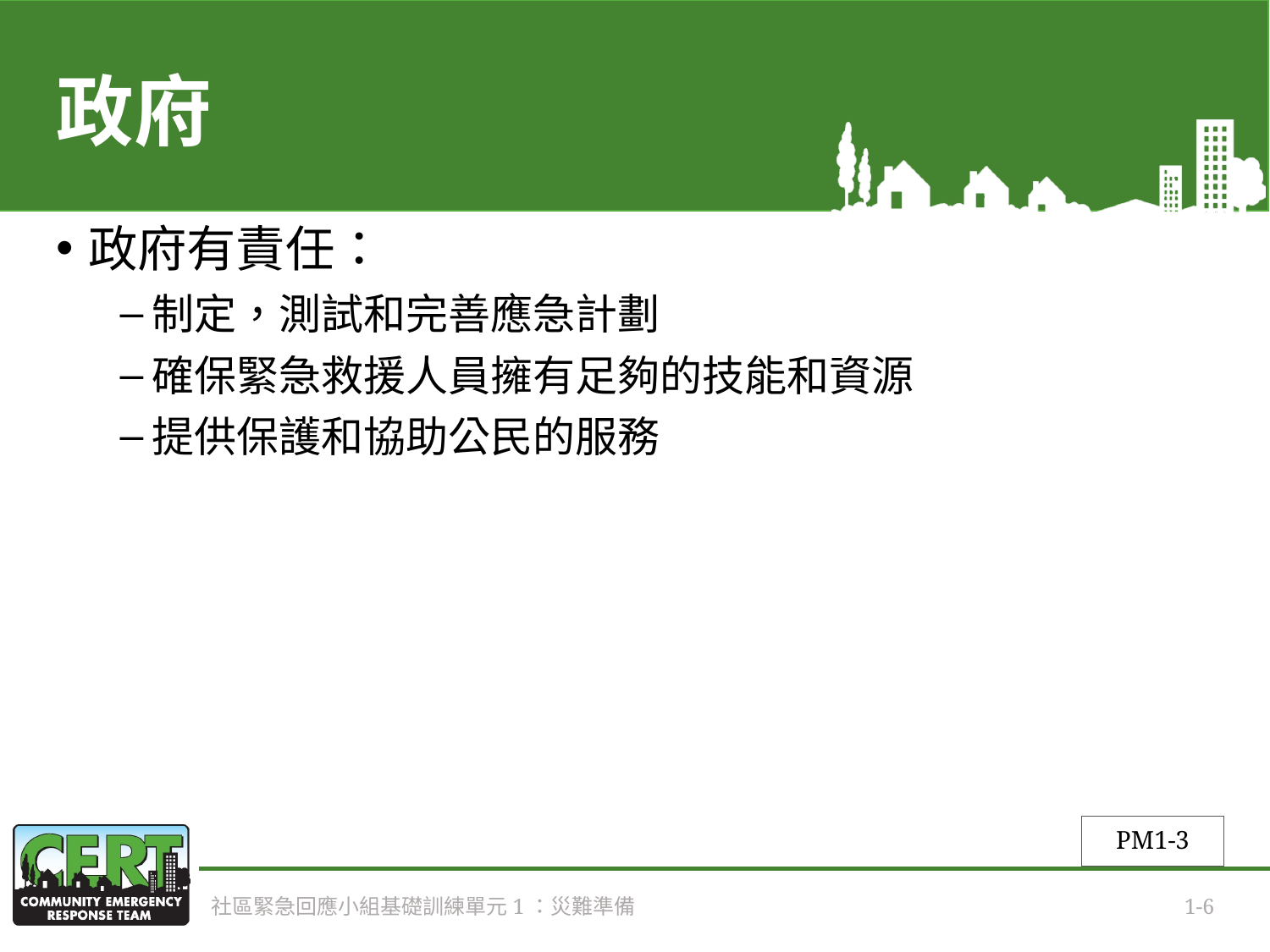

# 政府
政府有責任：
制定，測試和完善應急計劃
確保緊急救援人員擁有足夠的技能和資源
提供保護和協助公民的服務

PM1-3
社區緊急回應小組基礎訓練單元1：災難準備
1-6